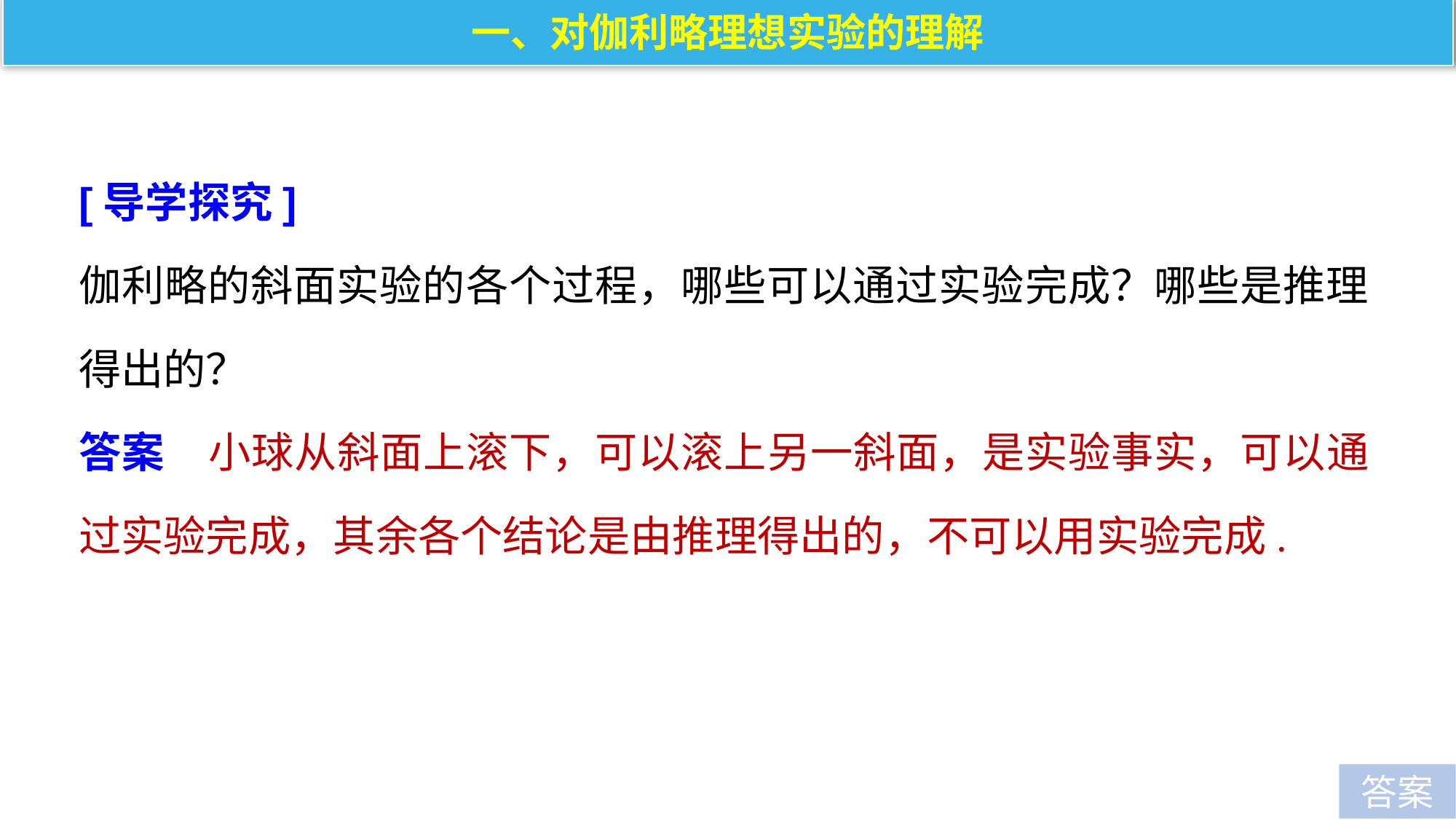

一、对伽利略理想实验的理解
[导学探究]
伽利略的斜面实验的各个过程，哪些可以通过实验完成？哪些是推理得出的？
答案　小球从斜面上滚下，可以滚上另一斜面，是实验事实，可以通过实验完成，其余各个结论是由推理得出的，不可以用实验完成.
答案